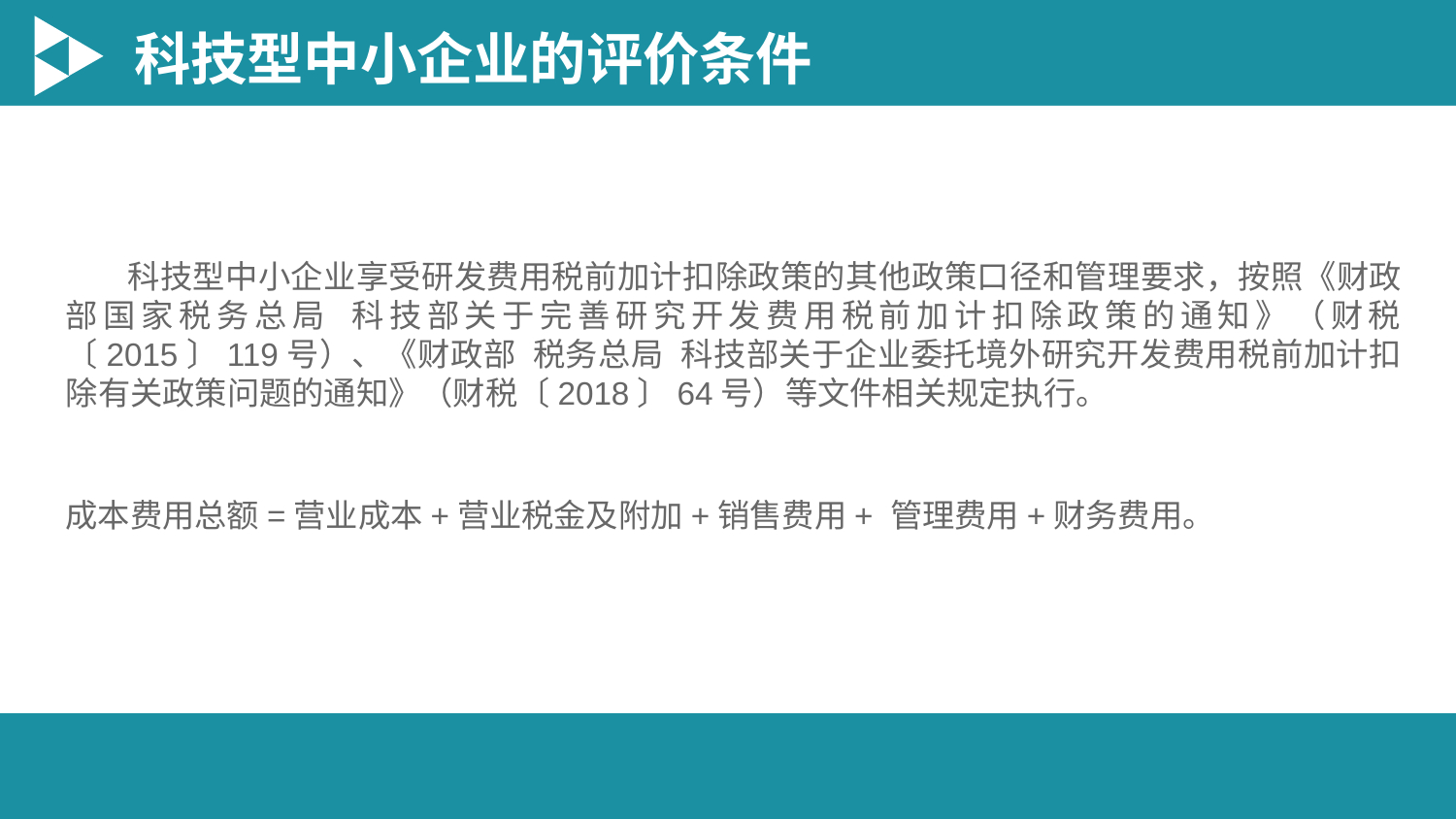

科技型中小企业的评价条件
       科技型中小企业享受研发费用税前加计扣除政策的其他政策口径和管理要求，按照《财政部国家税务总局 科技部关于完善研究开发费用税前加计扣除政策的通知》（财税〔2015〕119号）、《财政部 税务总局 科技部关于企业委托境外研究开发费用税前加计扣除有关政策问题的通知》（财税〔2018〕64号）等文件相关规定执行。
成本费用总额=营业成本+营业税金及附加+销售费用+ 管理费用+财务费用。